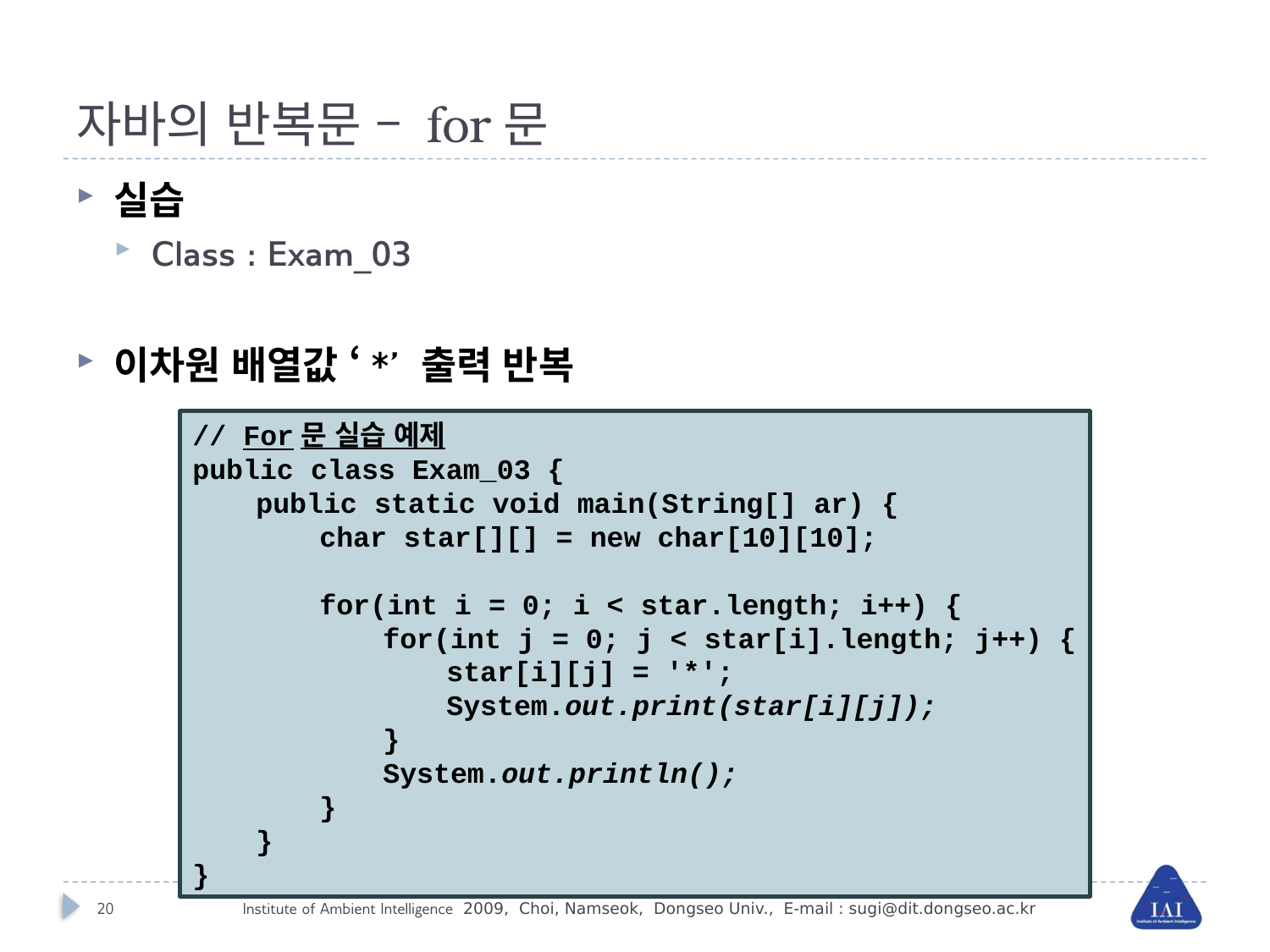

# 자바의 반복문 – for문
실습
Class : Exam_03

이차원 배열값 ‘*’ 출력 반복
// For문 실습 예제
public class Exam_03 {
public static void main(String[] ar) {
char star[][] = new char[10][10];

for(int i = 0; i < star.length; i++) {
for(int j = 0; j < star[i].length; j++) {
star[i][j] = '*';
System.out.print(star[i][j]);
}
System.out.println();
}
}
}